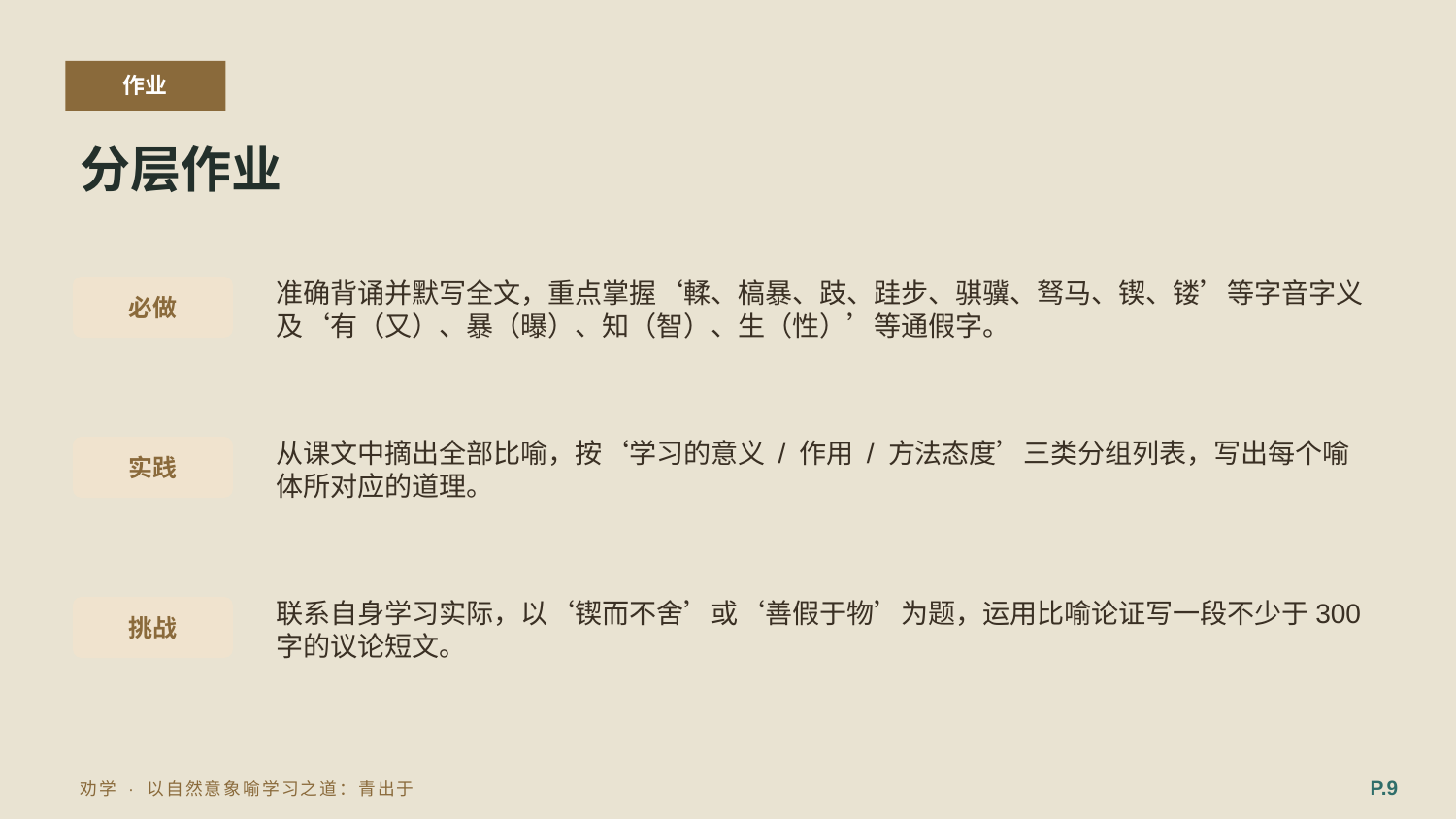

作业

分层作业
准确背诵并默写全文，重点掌握‘輮、槁暴、跂、跬步、骐骥、驽马、锲、镂’等字音字义及‘有（又）、暴（曝）、知（智）、生（性）’等通假字。
必做

从课文中摘出全部比喻，按‘学习的意义 / 作用 / 方法态度’三类分组列表，写出每个喻体所对应的道理。
实践

联系自身学习实际，以‘锲而不舍’或‘善假于物’为题，运用比喻论证写一段不少于300字的议论短文。
挑战

P.9
劝学 · 以自然意象喻学习之道：青出于